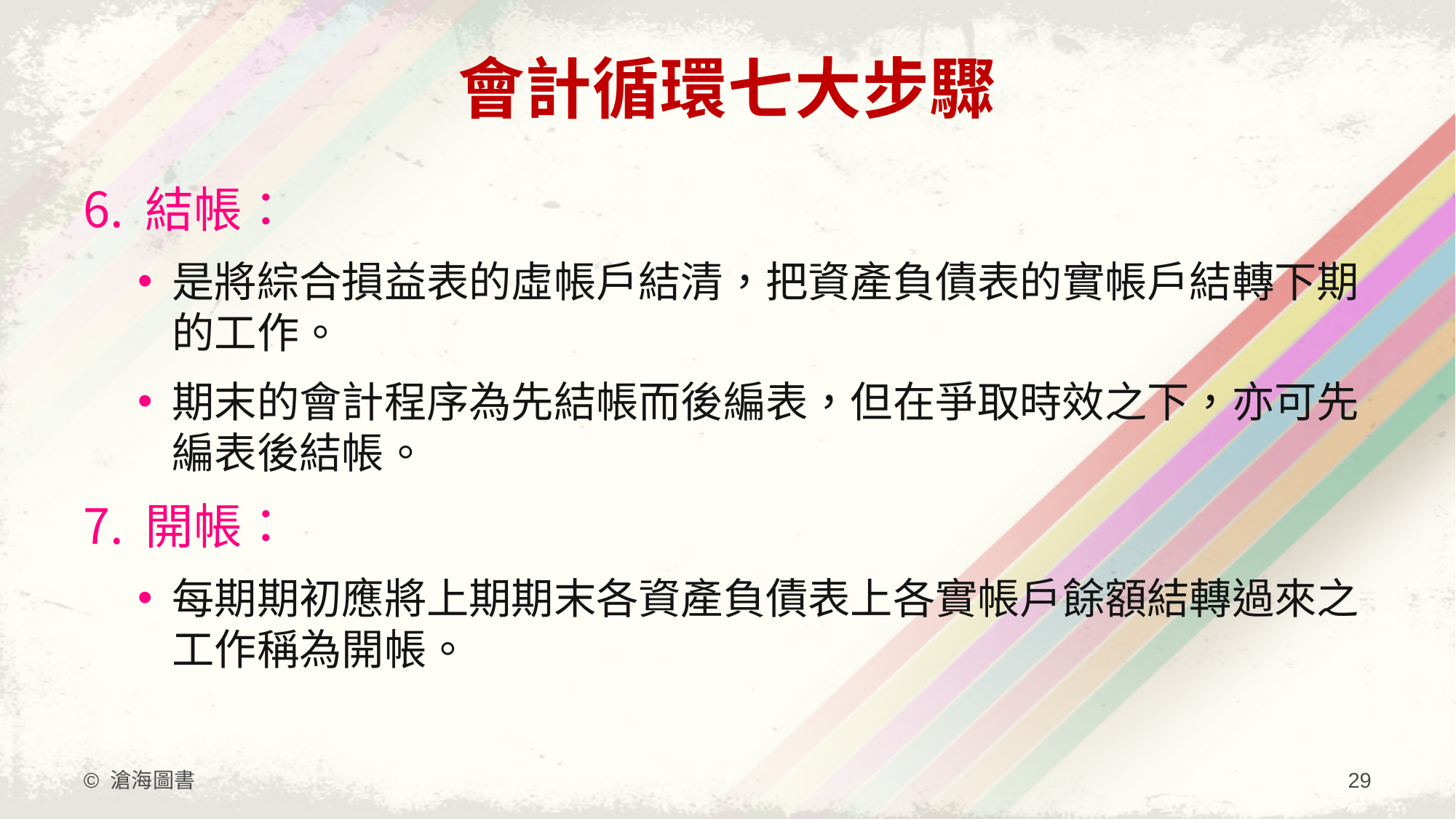

# 會計循環七大步驟
結帳：
是將綜合損益表的虛帳戶結清，把資產負債表的實帳戶結轉下期的工作。
期末的會計程序為先結帳而後編表，但在爭取時效之下，亦可先編表後結帳。
開帳：
每期期初應將上期期末各資產負債表上各實帳戶餘額結轉過來之工作稱為開帳。

© 滄海圖書
29